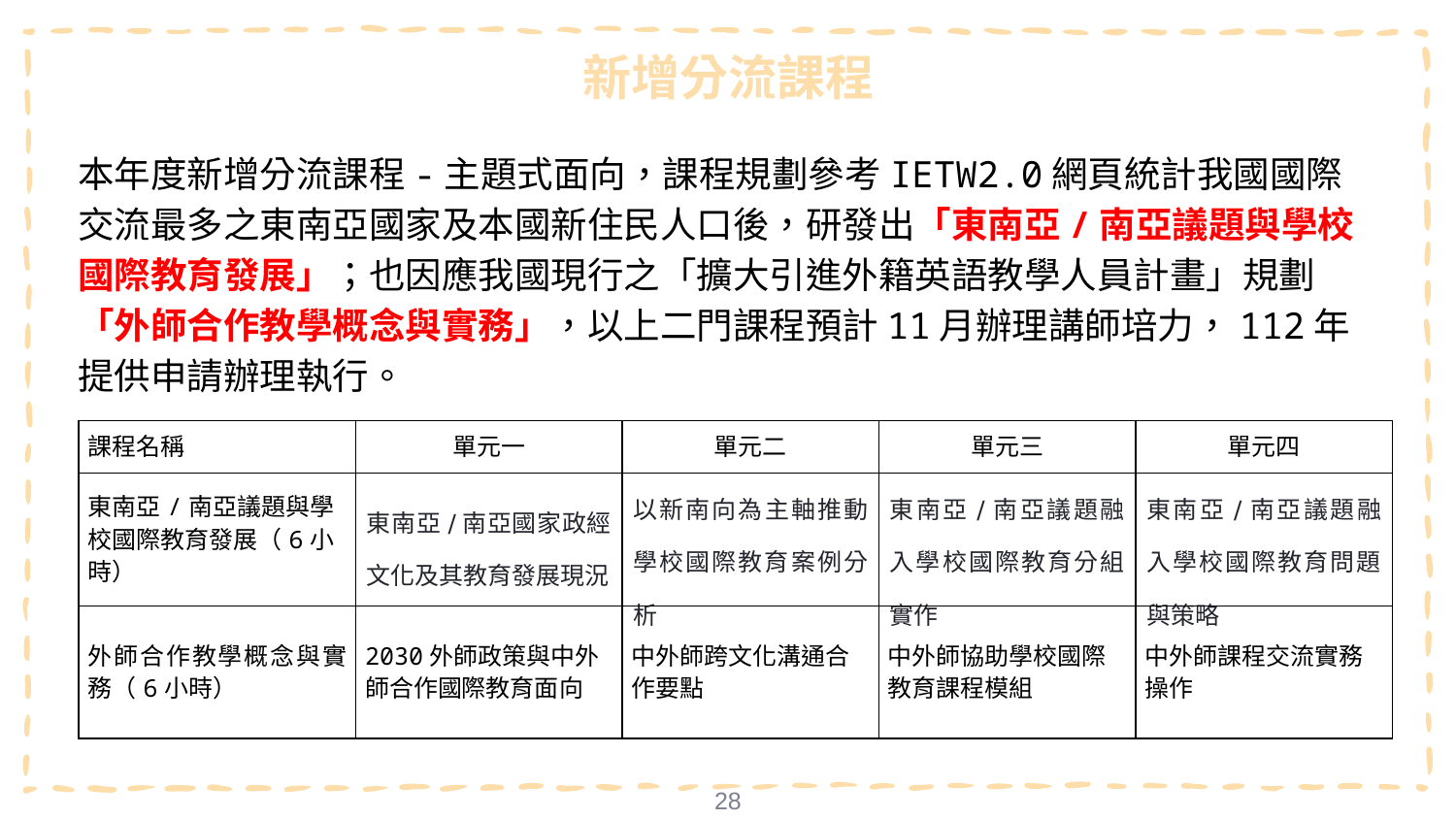

# 新增分流課程
本年度新增分流課程-主題式面向，課程規劃參考IETW2.0網頁統計我國國際交流最多之東南亞國家及本國新住民人口後，研發出「東南亞/南亞議題與學校國際教育發展」；也因應我國現行之「擴大引進外籍英語教學人員計畫」規劃「外師合作教學概念與實務」，以上二門課程預計11月辦理講師培力，112年提供申請辦理執行。
| 課程名稱 | 單元一 | 單元二 | 單元三 | 單元四 |
| --- | --- | --- | --- | --- |
| 東南亞/南亞議題與學校國際教育發展（6小時） | 東南亞/南亞國家政經文化及其教育發展現況 | 以新南向為主軸推動學校國際教育案例分析 | 東南亞/南亞議題融入學校國際教育分組實作 | 東南亞/南亞議題融入學校國際教育問題與策略 |
| 外師合作教學概念與實務（6小時） | 2030外師政策與中外師合作國際教育面向 | 中外師跨文化溝通合作要點 | 中外師協助學校國際教育課程模組 | 中外師課程交流實務操作 |
28